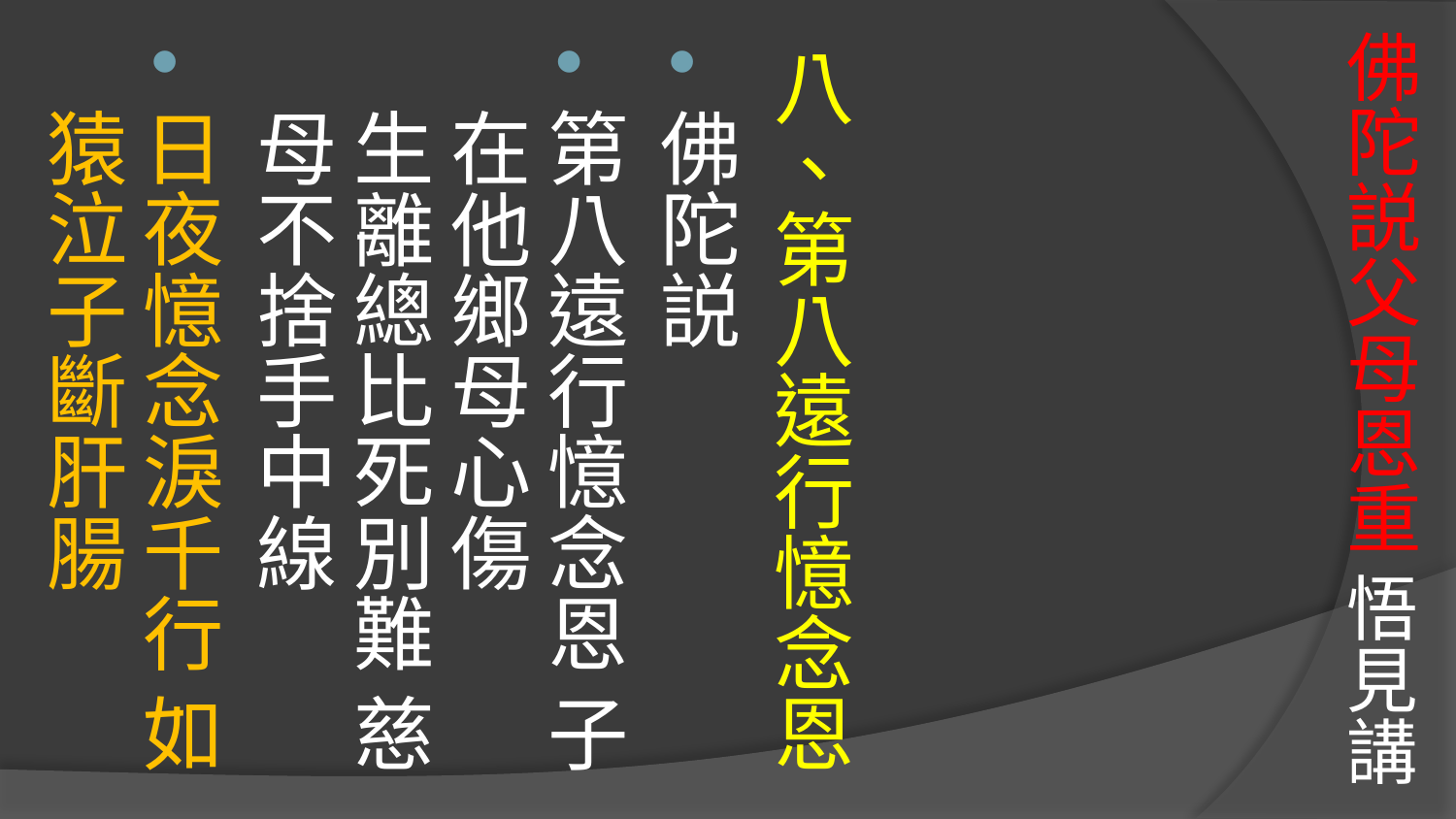

# 佛陀説父母恩重 悟見講
八、第八遠行憶念恩
佛陀説
第八遠行憶念恩 子在他鄉母心傷
生離總比死別難 慈母不捨手中線
日夜憶念淚千行 如猿泣子斷肝腸